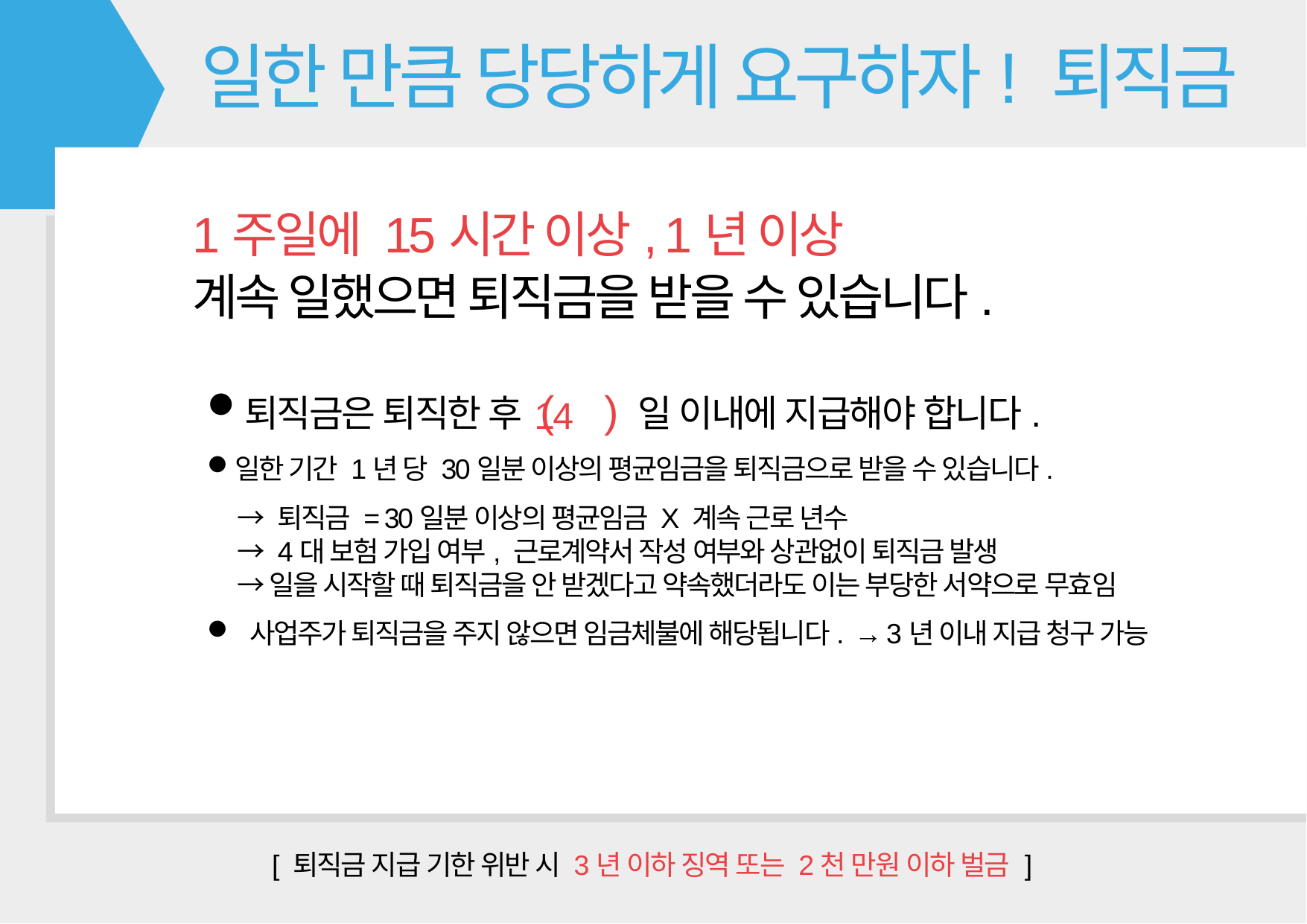

일한 만큼 당당하게 요구하자! 퇴직금
1주일에 15시간 이상, 1년 이상
계속 일했으면 퇴직금을 받을 수 있습니다.
퇴직금은 퇴직한 후 (     ) 일 이내에 지급해야 합니다.
일한 기간 1년 당 30일분 이상의 평균임금을 퇴직금으로 받을 수 있습니다.
     → 퇴직금 = 30일분 이상의 평균임금 X 계속 근로 년수
     → 4대 보험 가입 여부, 근로계약서 작성 여부와 상관없이 퇴직금 발생
     → 일을 시작할 때 퇴직금을 안 받겠다고 약속했더라도 이는 부당한 서약으로 무효임
 사업주가 퇴직금을 주지 않으면 임금체불에 해당됩니다.  → 3년 이내 지급 청구 가능
14
[ 퇴직금 지급 기한 위반 시 3년 이하 징역 또는 2천 만원 이하 벌금 ]